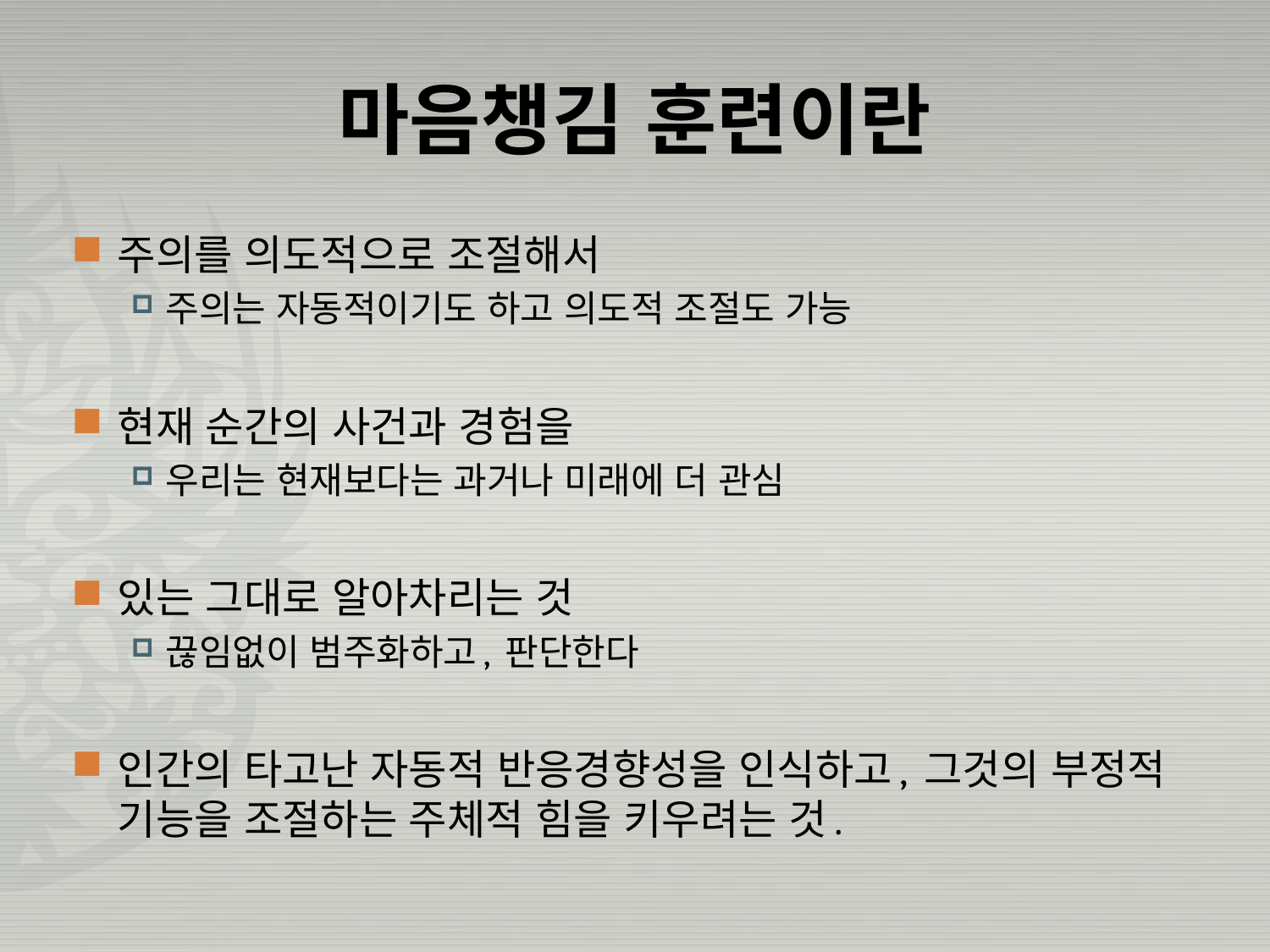

# 마음챙김 훈련이란
주의를 의도적으로 조절해서
주의는 자동적이기도 하고 의도적 조절도 가능

현재 순간의 사건과 경험을
우리는 현재보다는 과거나 미래에 더 관심

있는 그대로 알아차리는 것
끊임없이 범주화하고, 판단한다

인간의 타고난 자동적 반응경향성을 인식하고, 그것의 부정적 기능을 조절하는 주체적 힘을 키우려는 것.